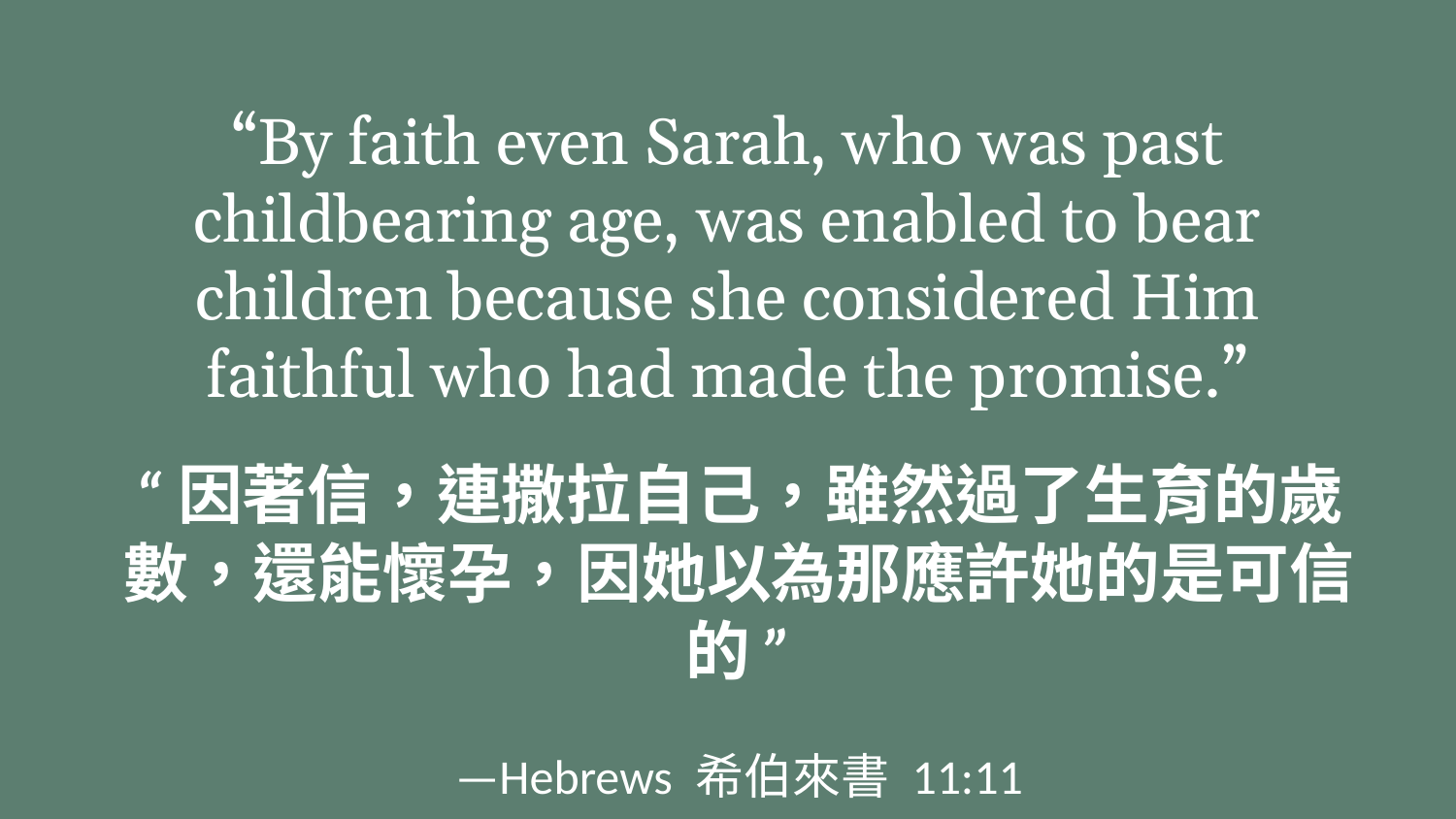

“By faith even Sarah, who was past childbearing age, was enabled to bear children because she considered Him faithful who had made the promise.”
“因著信，連撒拉自己，雖然過了生育的歲數，還能懷孕，因她以為那應許她的是可信的 ”

—Hebrews 希伯來書 11:11